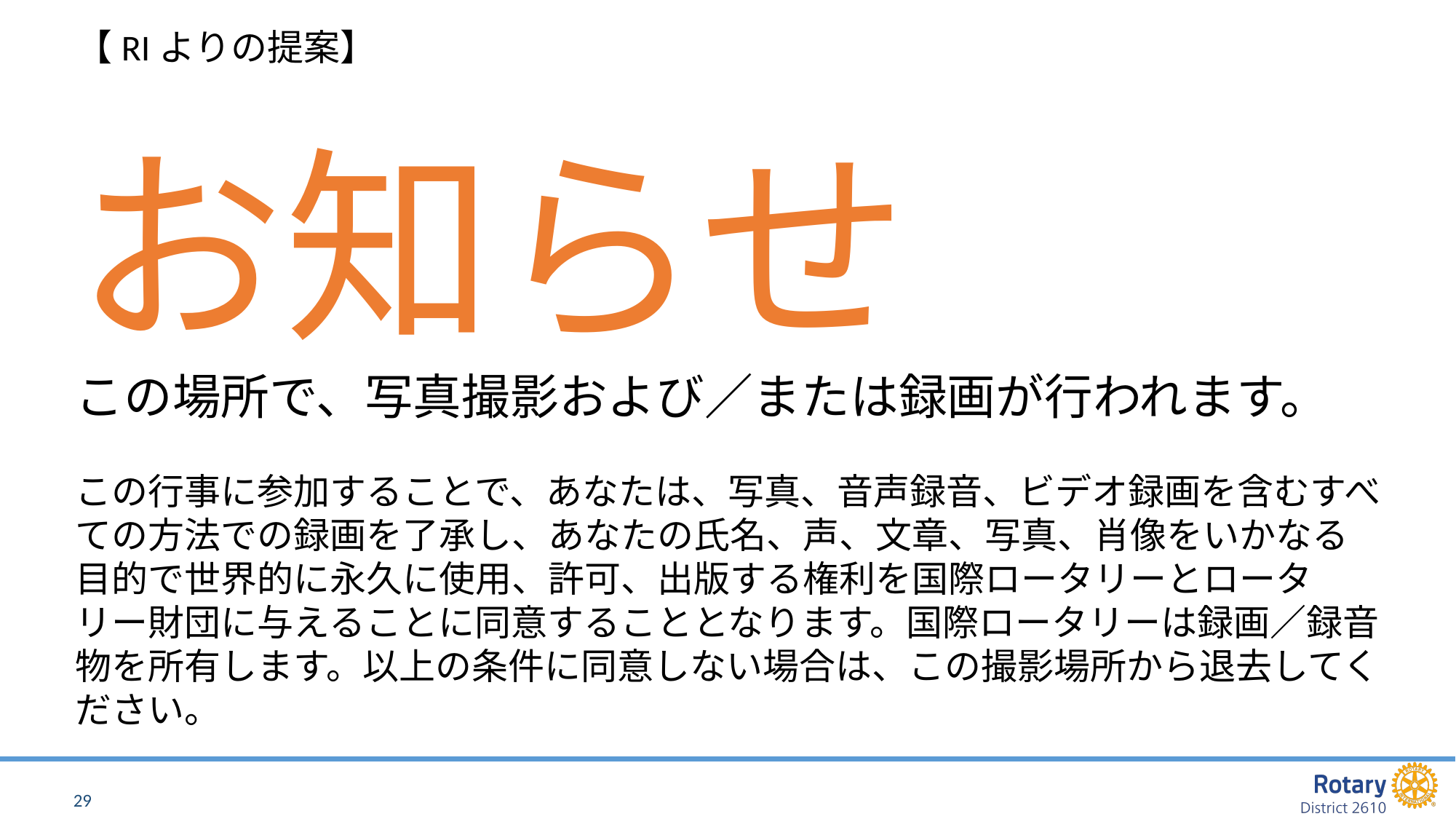

【RIよりの提案】
お知らせ
この場所で、写真撮影および／または録画が行われます。

この行事に参加することで、あなたは、写真、音声録音、ビデオ録画を含むすべての方法での録画を了承し、あなたの氏名、声、文章、写真、肖像をいかなる目的で世界的に永久に使用、許可、出版する権利を国際ロータリーとロータリー財団に与えることに同意することとなります。国際ロータリーは録画／録音物を所有します。以上の条件に同意しない場合は、この撮影場所から退去してください。
29